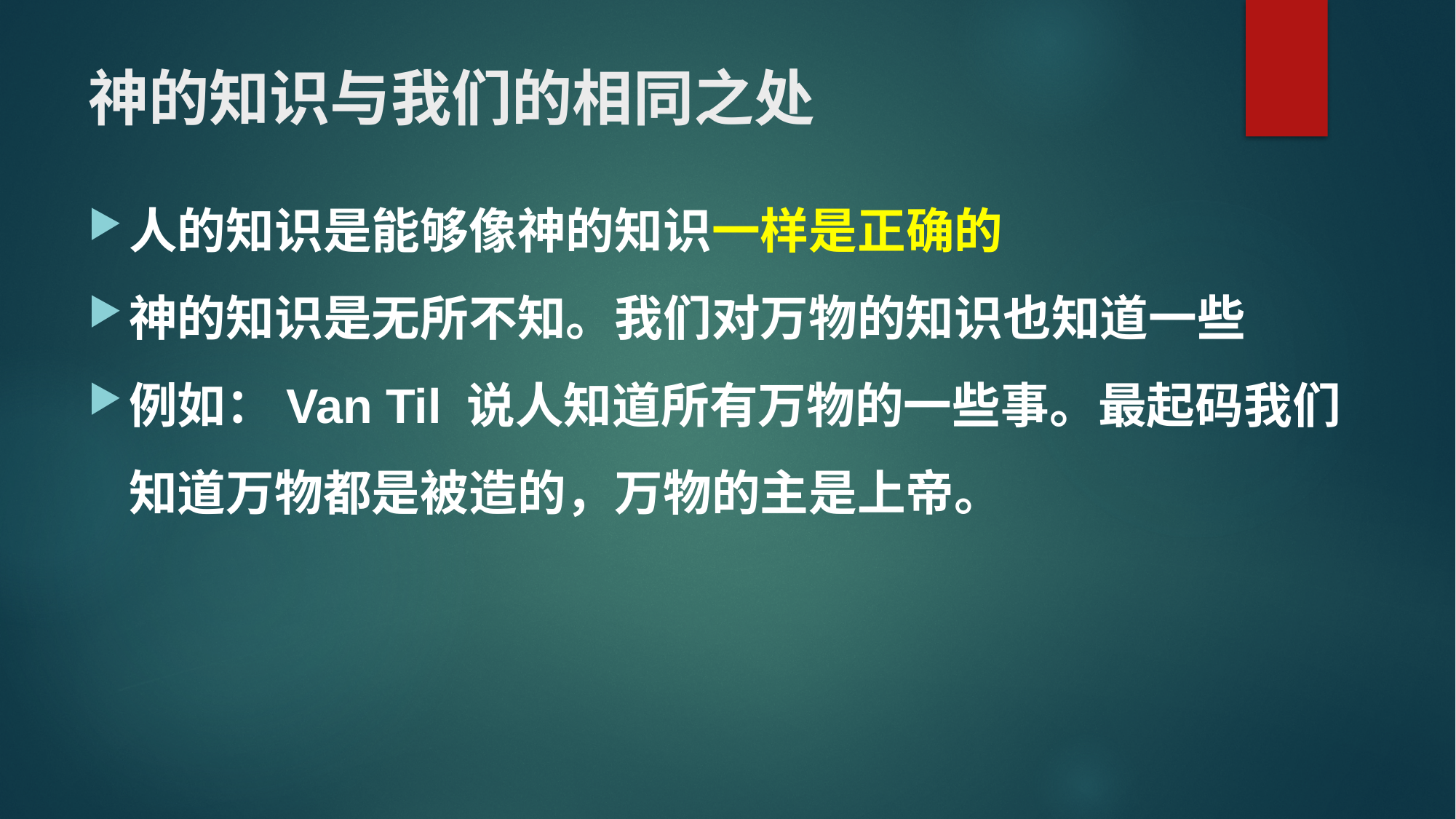

# 神的知识与我们的相同之处
人的知识是能够像神的知识一样是正确的
神的知识是无所不知。我们对万物的知识也知道一些
例如：Van Til 说人知道所有万物的一些事。最起码我们知道万物都是被造的，万物的主是上帝。